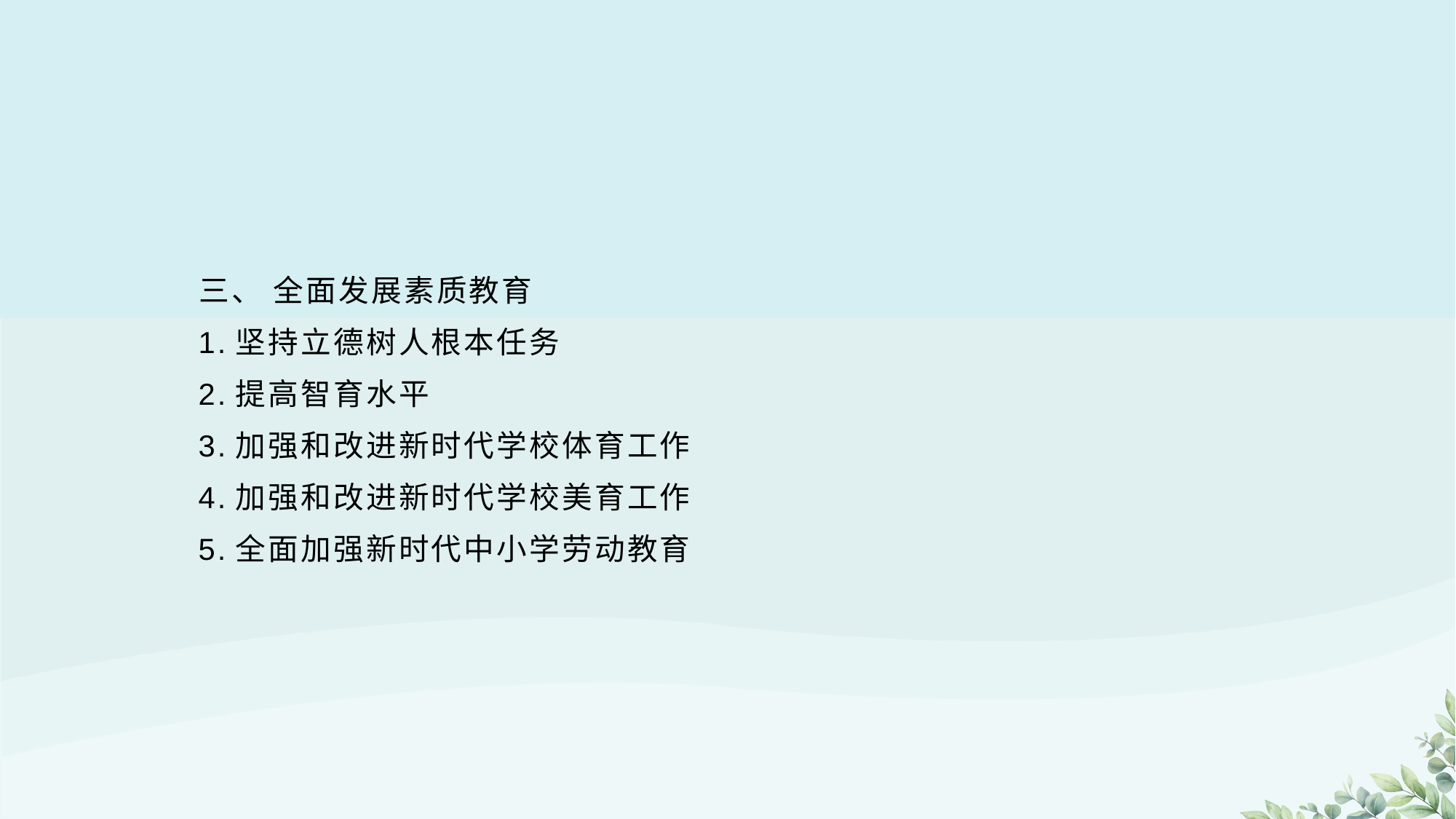

三、 全面发展素质教育
    1.坚持立德树人根本任务
    2.提高智育水平
    3.加强和改进新时代学校体育工作
    4.加强和改进新时代学校美育工作
    5.全面加强新时代中小学劳动教育